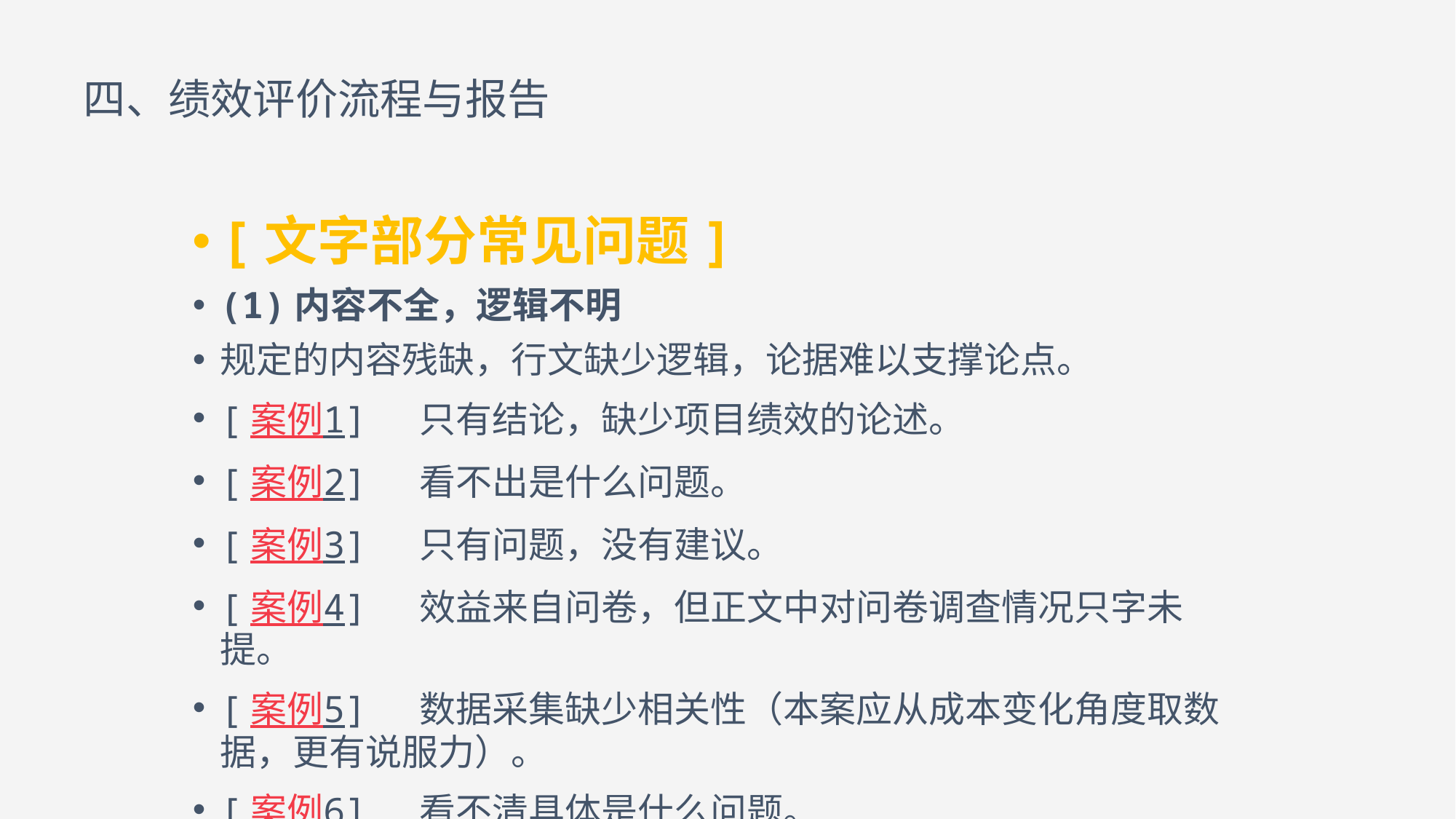

# 四、绩效评价流程与报告
[文字部分常见问题]
(1)内容不全，逻辑不明
规定的内容残缺，行文缺少逻辑，论据难以支撑论点。
[案例1]  只有结论，缺少项目绩效的论述。
[案例2]  看不出是什么问题。
[案例3]  只有问题，没有建议。
[案例4]  效益来自问卷，但正文中对问卷调查情况只字未提。
[案例5]  数据采集缺少相关性（本案应从成本变化角度取数据，更有说服力）。
[案例6]  看不清具体是什么问题。